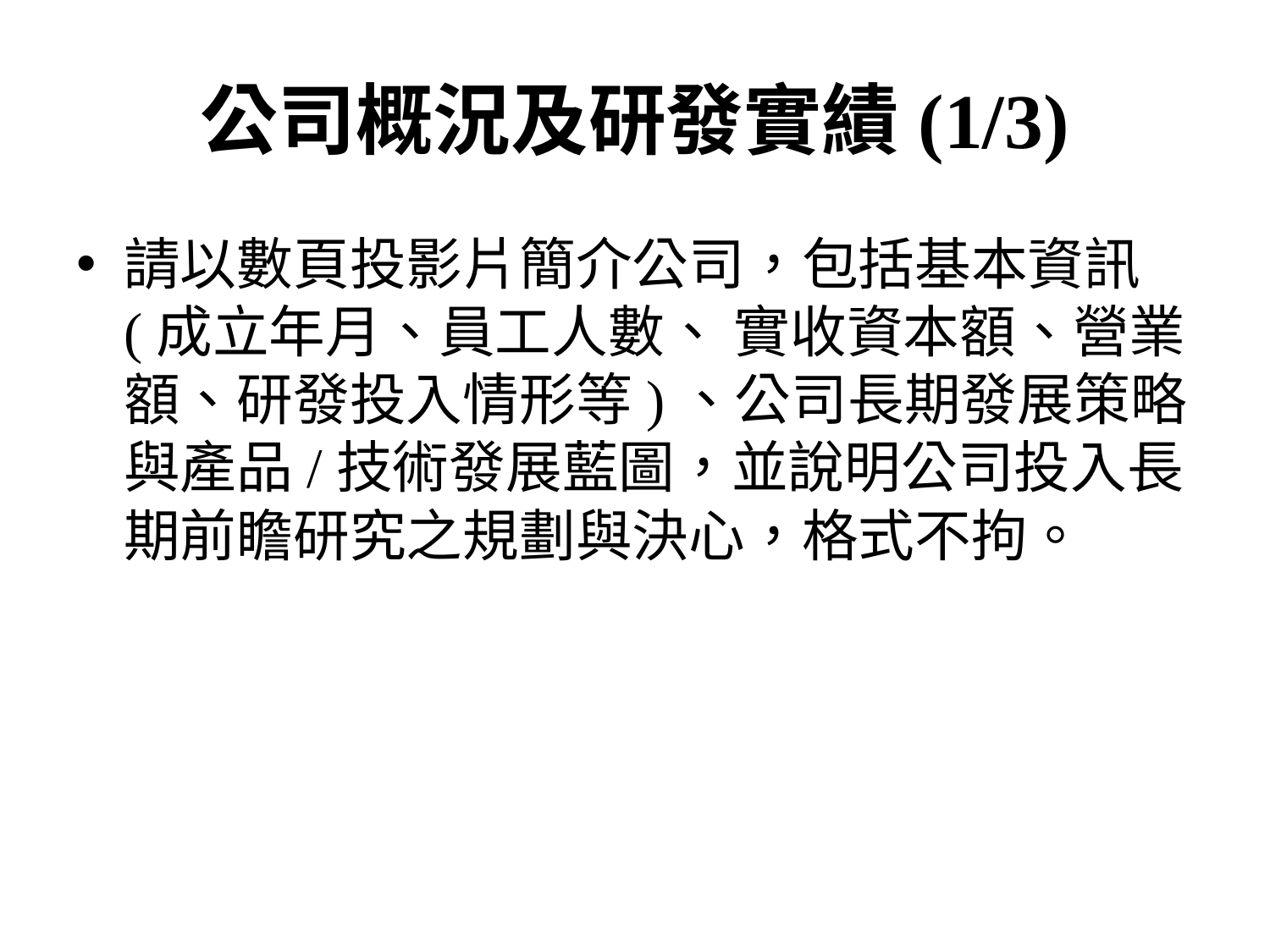

# 公司概況及研發實績(1/3)
請以數頁投影片簡介公司，包括基本資訊(成立年月、員工人數、 實收資本額、營業額、研發投入情形等)、公司長期發展策略與產品/技術發展藍圖，並說明公司投入長期前瞻研究之規劃與決心，格式不拘。